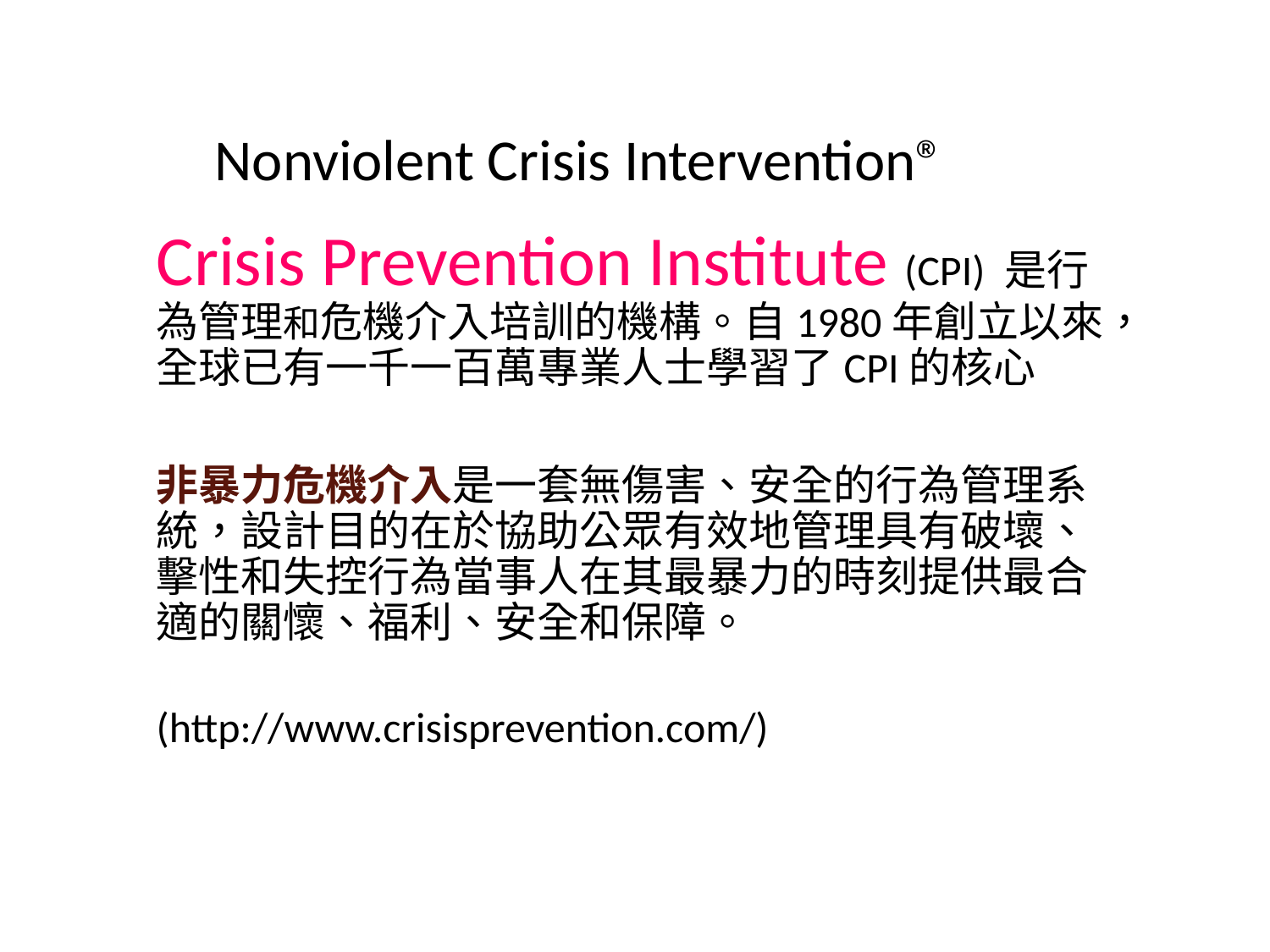

# Nonviolent Crisis Intervention®
Crisis Prevention Institute (CPI) 是行為管理和危機介入培訓的機構。自1980年創立以來，全球已有一千一百萬專業人士學習了CPI的核心

非暴力危機介入是一套無傷害、安全的行為管理系統，設計目的在於協助公眾有效地管理具有破壞、擊性和失控行為當事人在其最暴力的時刻提供最合適的關懷、福利、安全和保障。
                                                          (http://www.crisisprevention.com/)